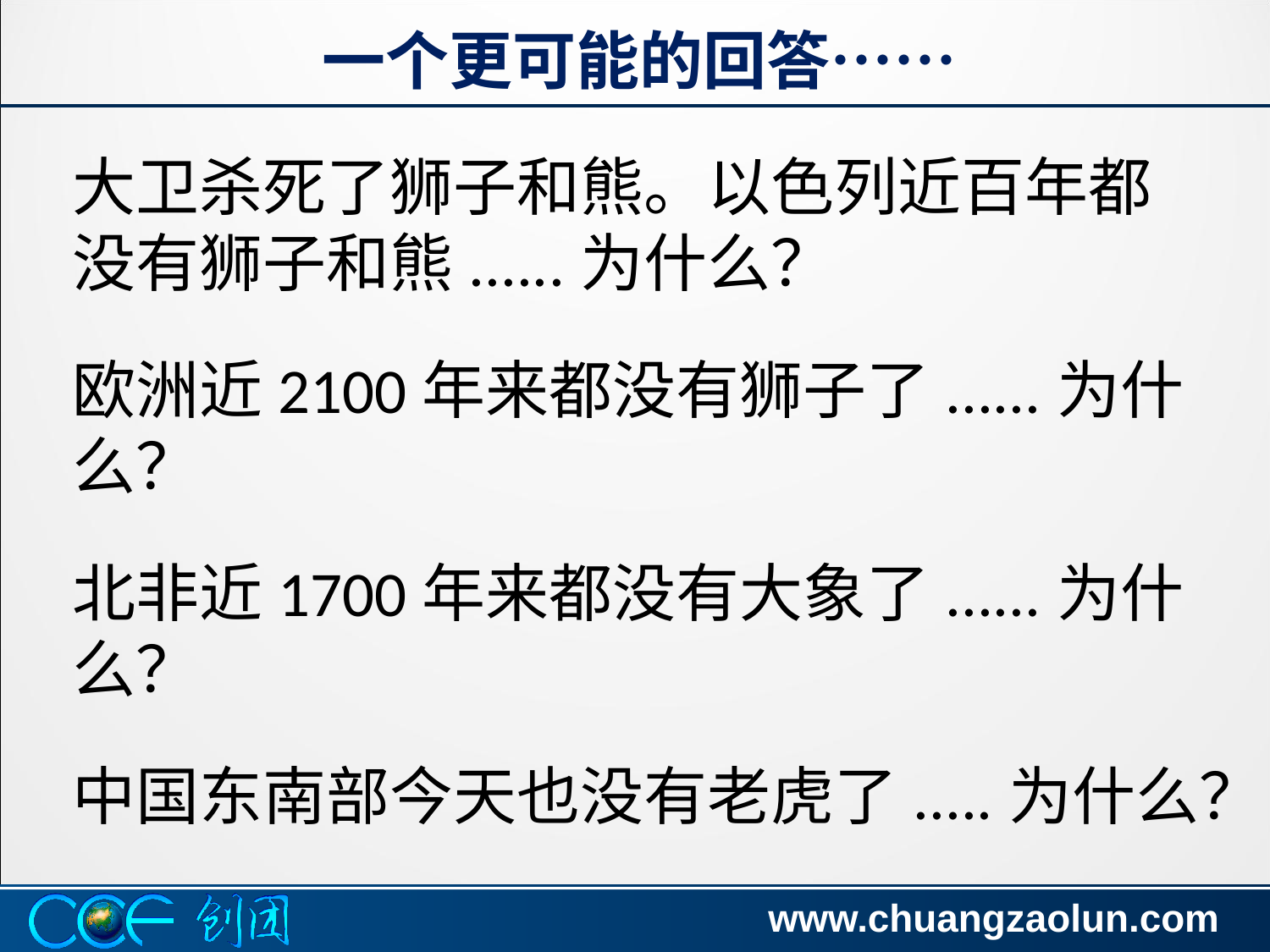

一个更可能的回答……
大卫杀死了狮子和熊。以色列近百年都没有狮子和熊......为什么？

欧洲近2100年来都没有狮子了......为什么？

北非近1700年来都没有大象了......为什么？

中国东南部今天也没有老虎了.....为什么？